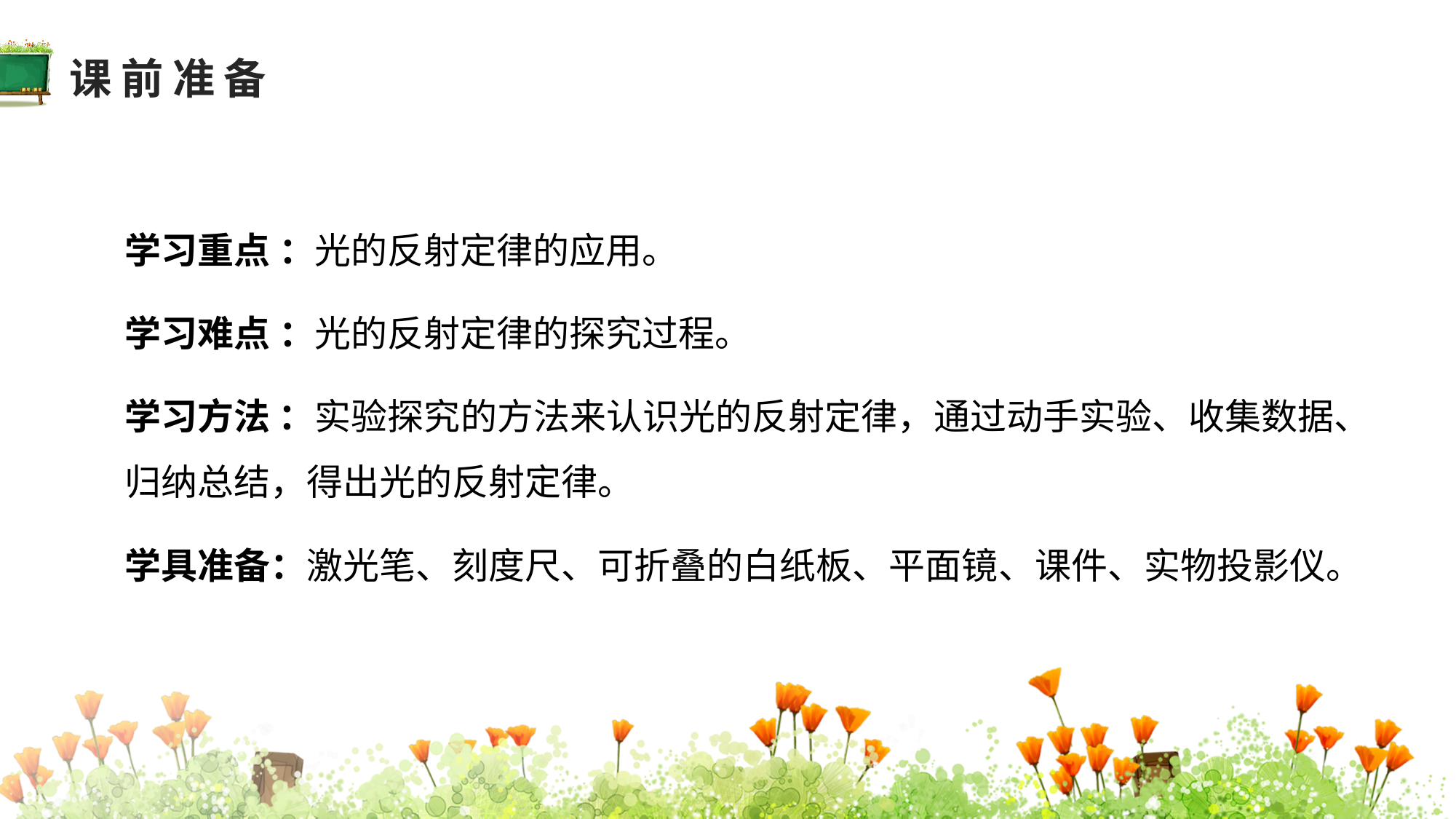

课前准备
学习重点 ：光的反射定律的应用。
教学分析
学习难点 ：光的反射定律的探究过程。
学习方法 ：实验探究的方法来认识光的反射定律，通过动手实验、收集数据、归纳总结，得出光的反射定律。
学具准备：激光笔、刻度尺、可折叠的白纸板、平面镜、课件、实物投影仪。